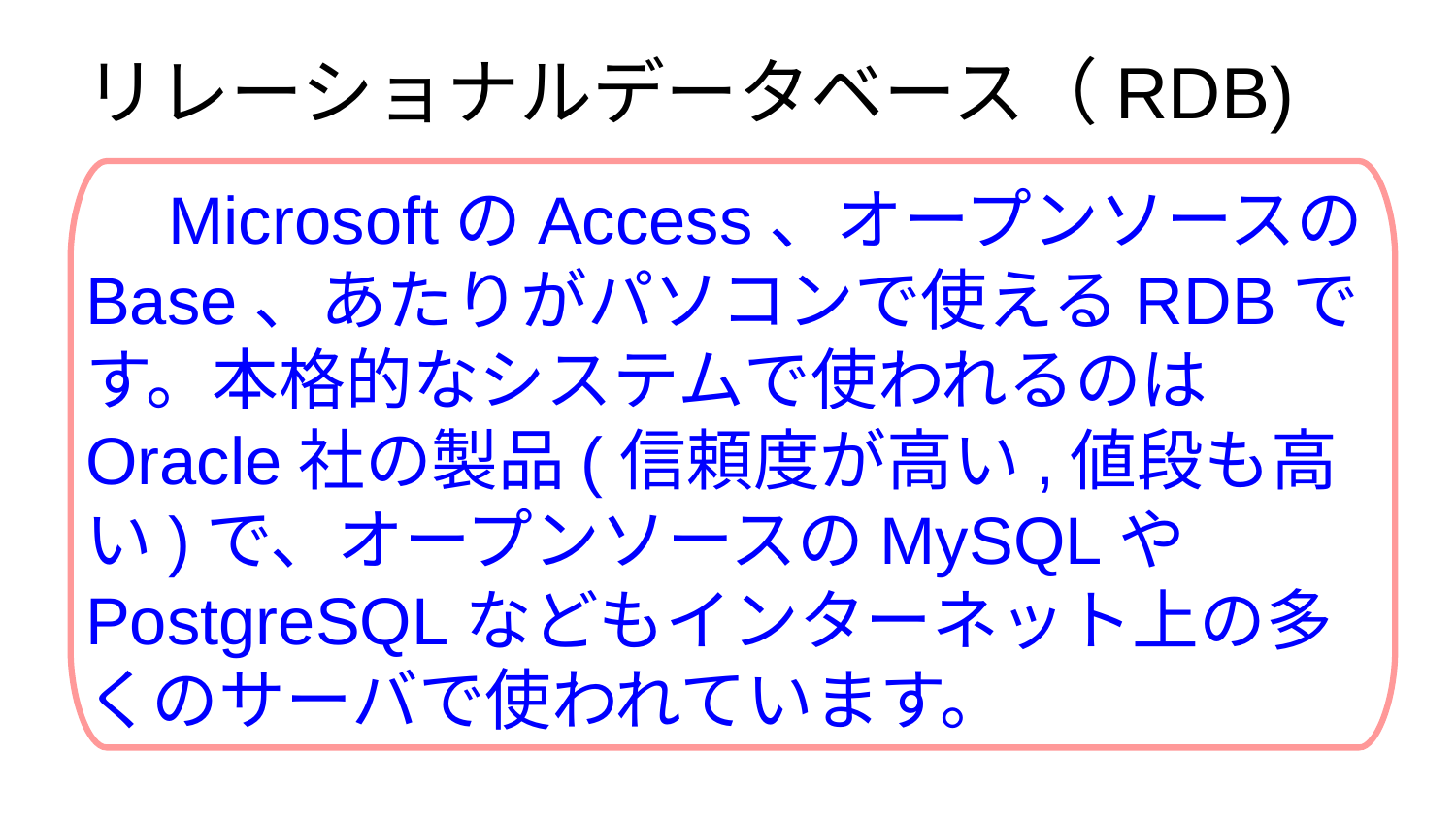

リレーショナルデータベース（RDB)

　MicrosoftのAccess、オープンソースのBase、あたりがパソコンで使えるRDBです。本格的なシステムで使われるのはOracle社の製品(信頼度が高い,値段も高い)で、オープンソースのMySQLやPostgreSQLなどもインターネット上の多くのサーバで使われています。